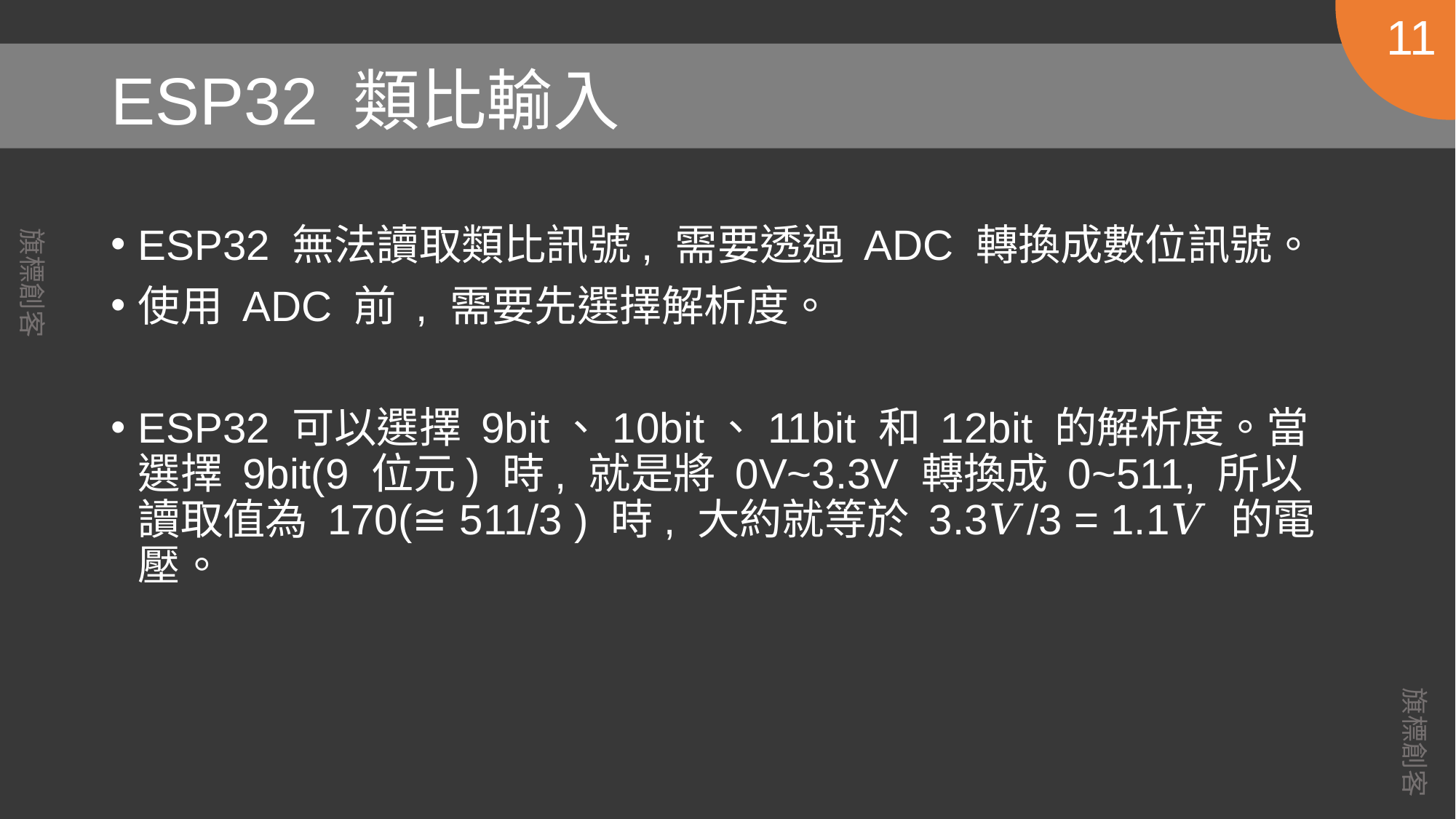

11
# ESP32 類比輸入
ESP32 無法讀取類比訊號, 需要透過 ADC 轉換成數位訊號。
使用 ADC 前 , 需要先選擇解析度。

ESP32 可以選擇 9bit、10bit、11bit 和 12bit 的解析度。當選擇 9bit(9 位元) 時, 就是將 0V~3.3V 轉換成 0~511, 所以讀取值為 170(≅ 511/3 ) 時, 大約就等於 3.3𝑉/3 = 1.1𝑉 的電壓。